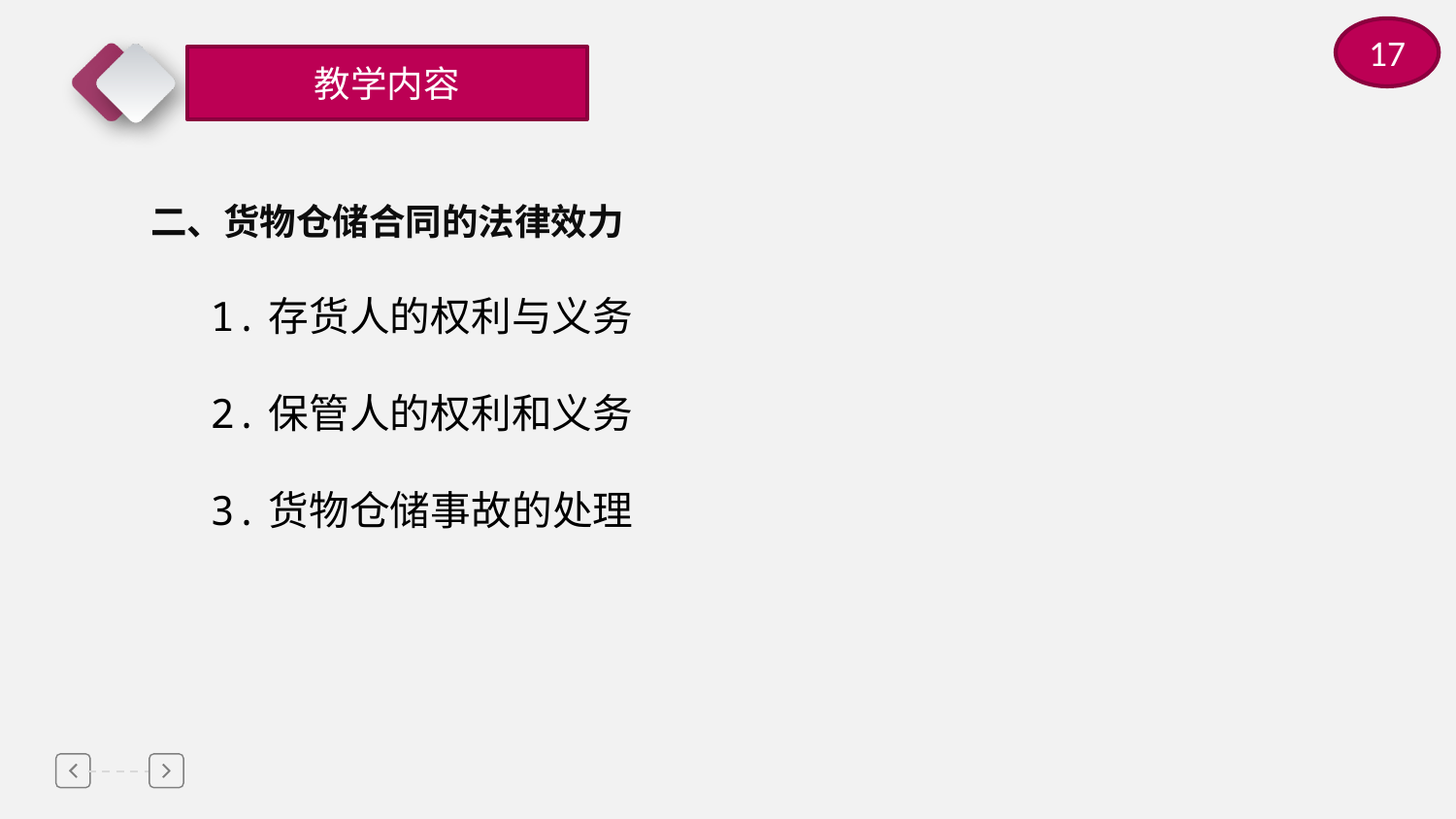

17
教学内容
二、货物仓储合同的法律效力
1.存货人的权利与义务

2.保管人的权利和义务

3.货物仓储事故的处理